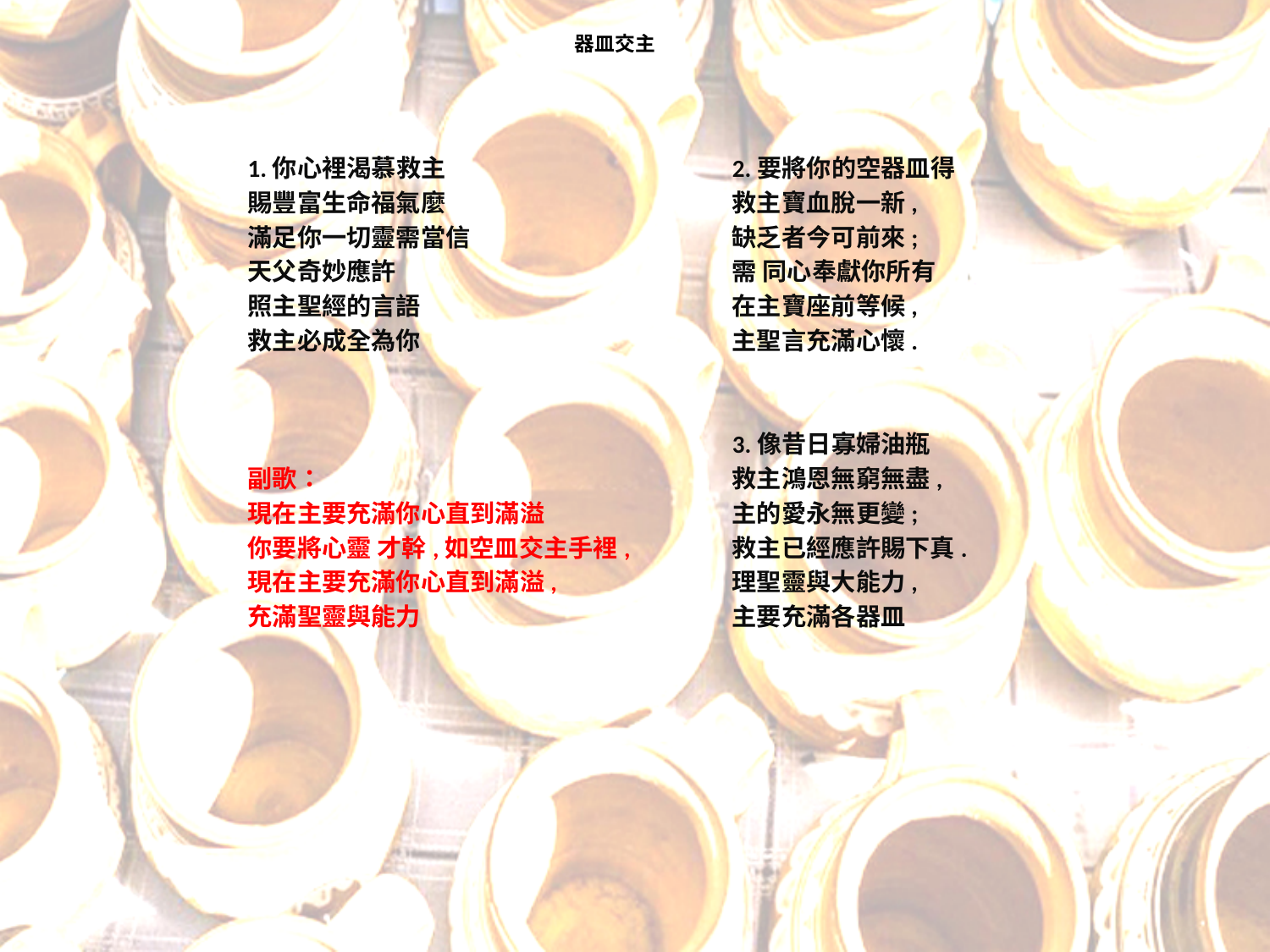

# 器皿交主
1.你心裡渴慕救主
賜豐富生命福氣麼
滿足你一切靈需當信
天父奇妙應許
照主聖經的言語
救主必成全為你

副歌：
現在主要充滿你心直到滿溢
你要將心靈 才幹,如空皿交主手裡,
現在主要充滿你心直到滿溢,
充滿聖靈與能力

2.要將你的空器皿得
救主寶血脫一新,
缺乏者今可前來;
需 同心奉獻你所有
在主寶座前等候,
主聖言充滿心懷.

3.像昔日寡婦油瓶
救主鴻恩無窮無盡,
主的愛永無更變;
救主已經應許賜下真.
理聖靈與大能力,
主要充滿各器皿